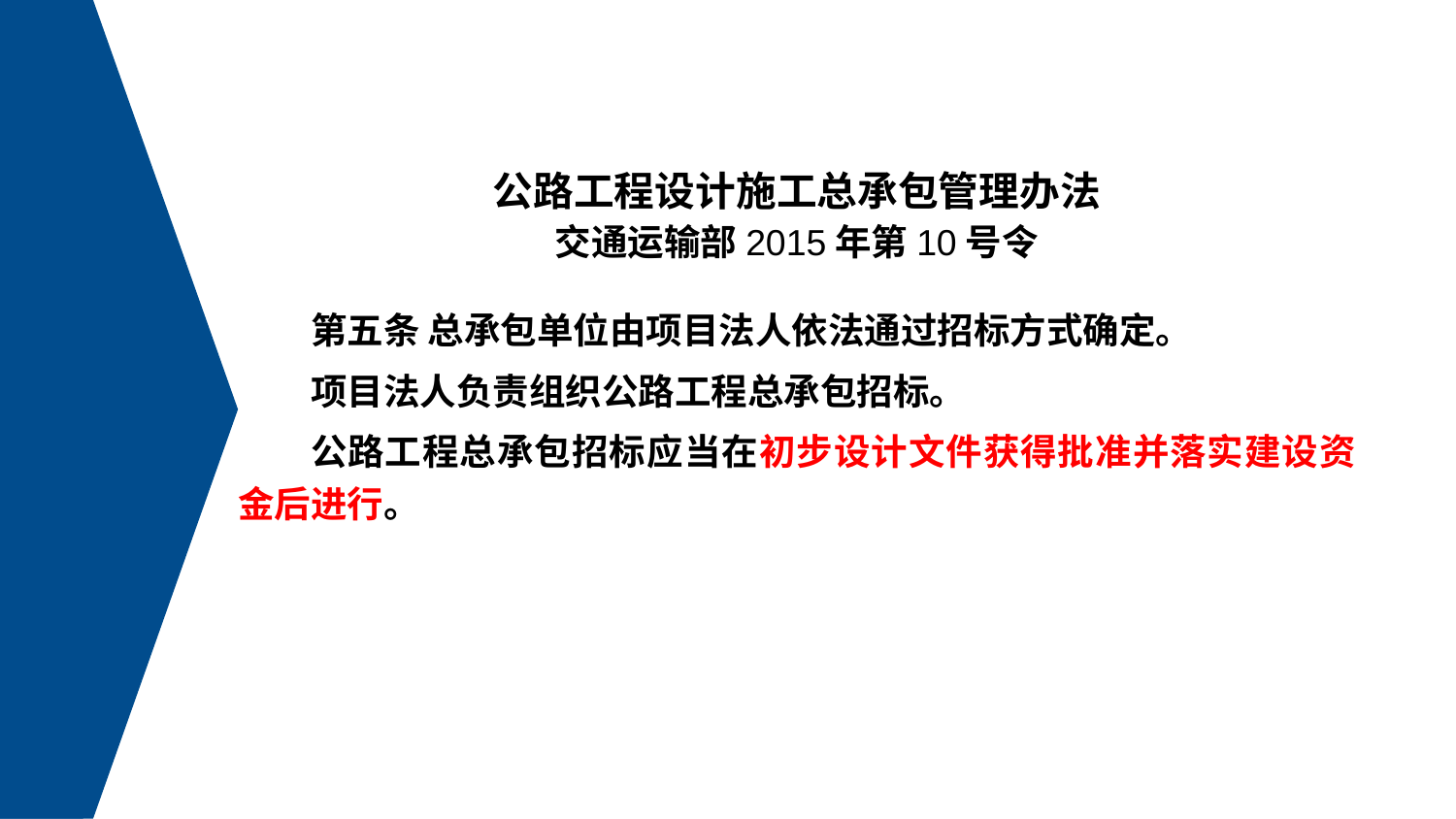

公路工程设计施工总承包管理办法
交通运输部2015年第10号令
第五条 总承包单位由项目法人依法通过招标方式确定。
项目法人负责组织公路工程总承包招标。
公路工程总承包招标应当在初步设计文件获得批准并落实建设资金后进行。